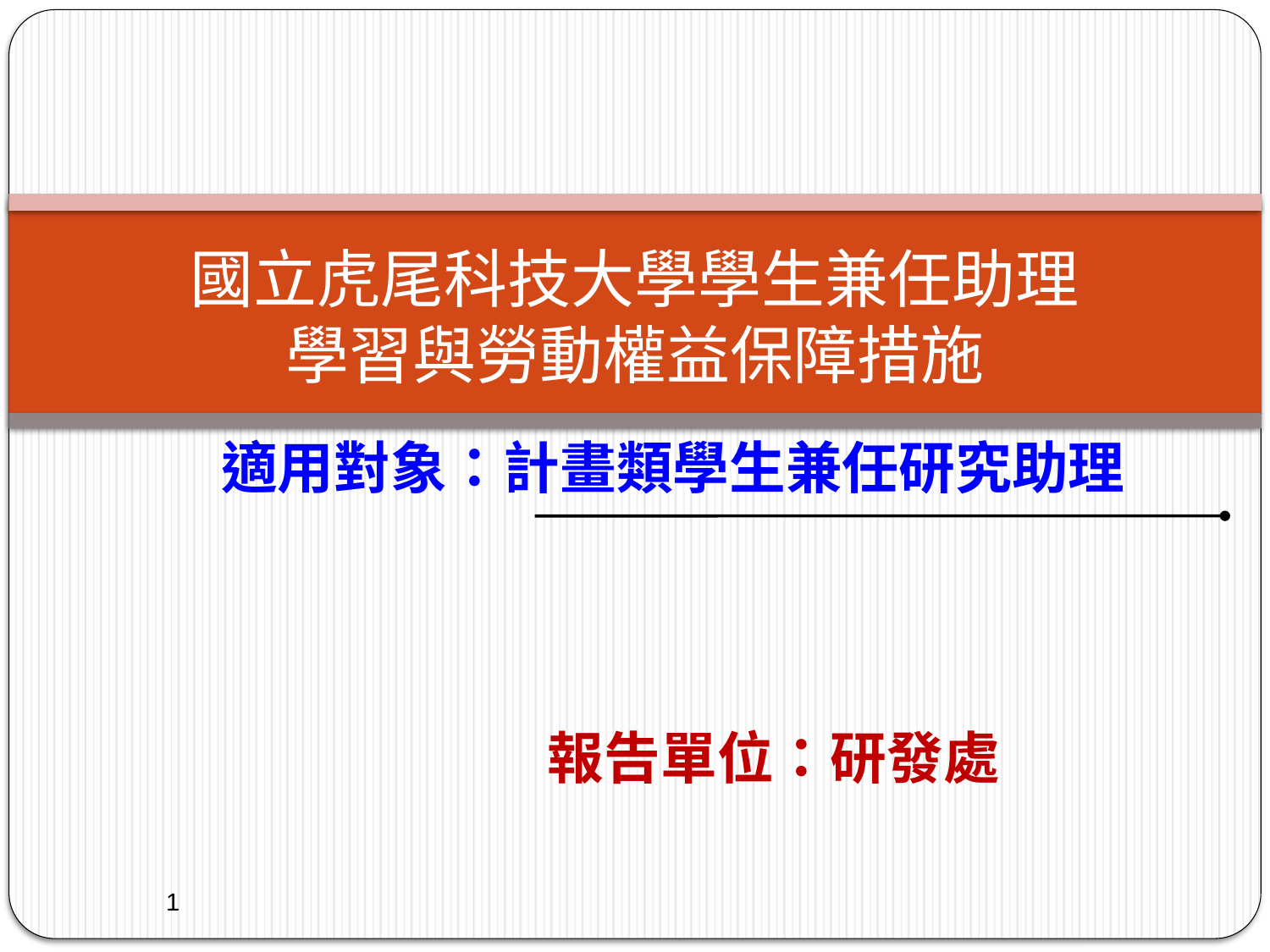

# 國立虎尾科技大學學生兼任助理 學習與勞動權益保障措施
適用對象：計畫類學生兼任研究助理

報告單位：研發處
1